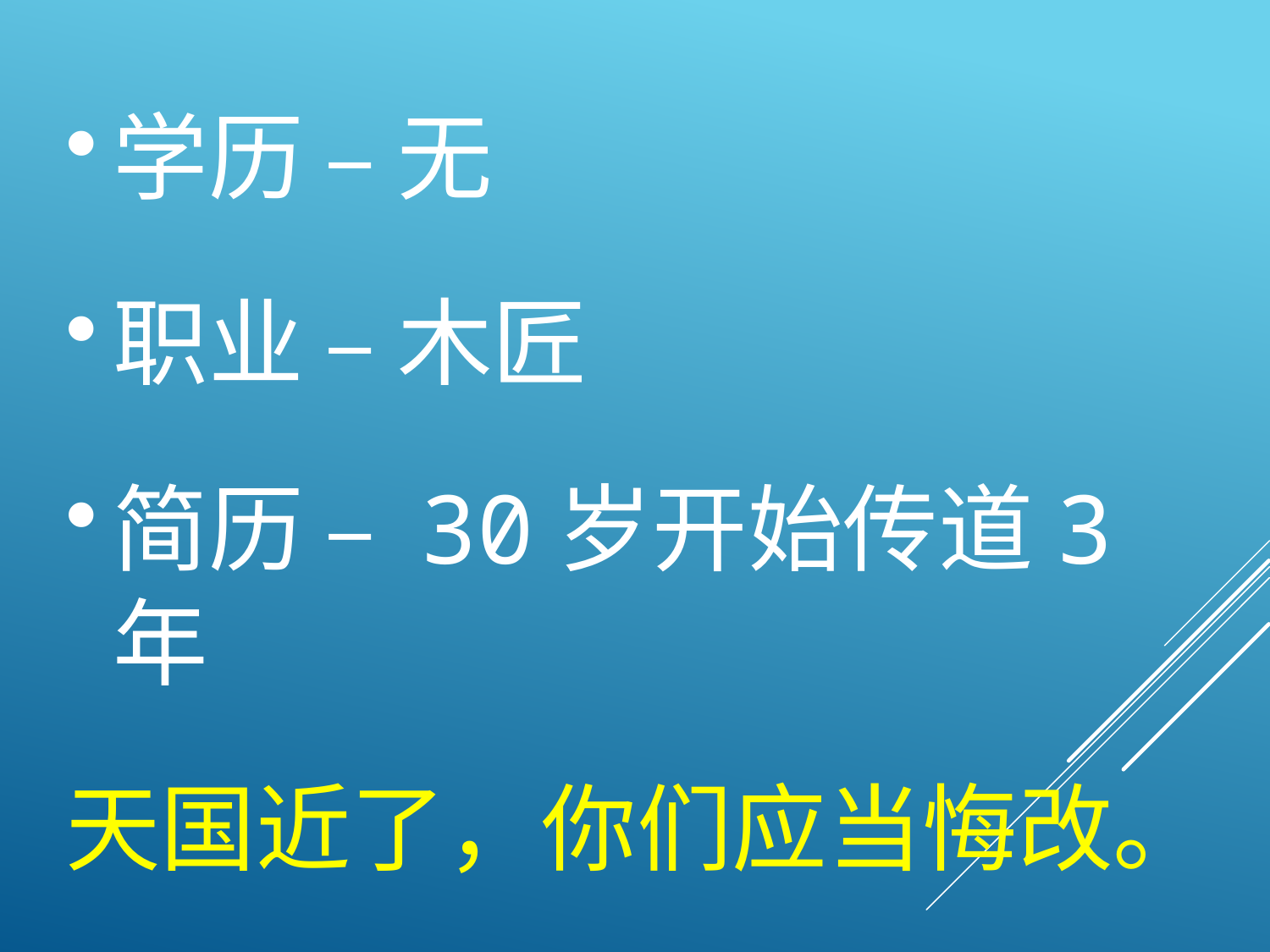

学历 – 无
职业 – 木匠
简历 – 30岁开始传道3年
天国近了，你们应当悔改。